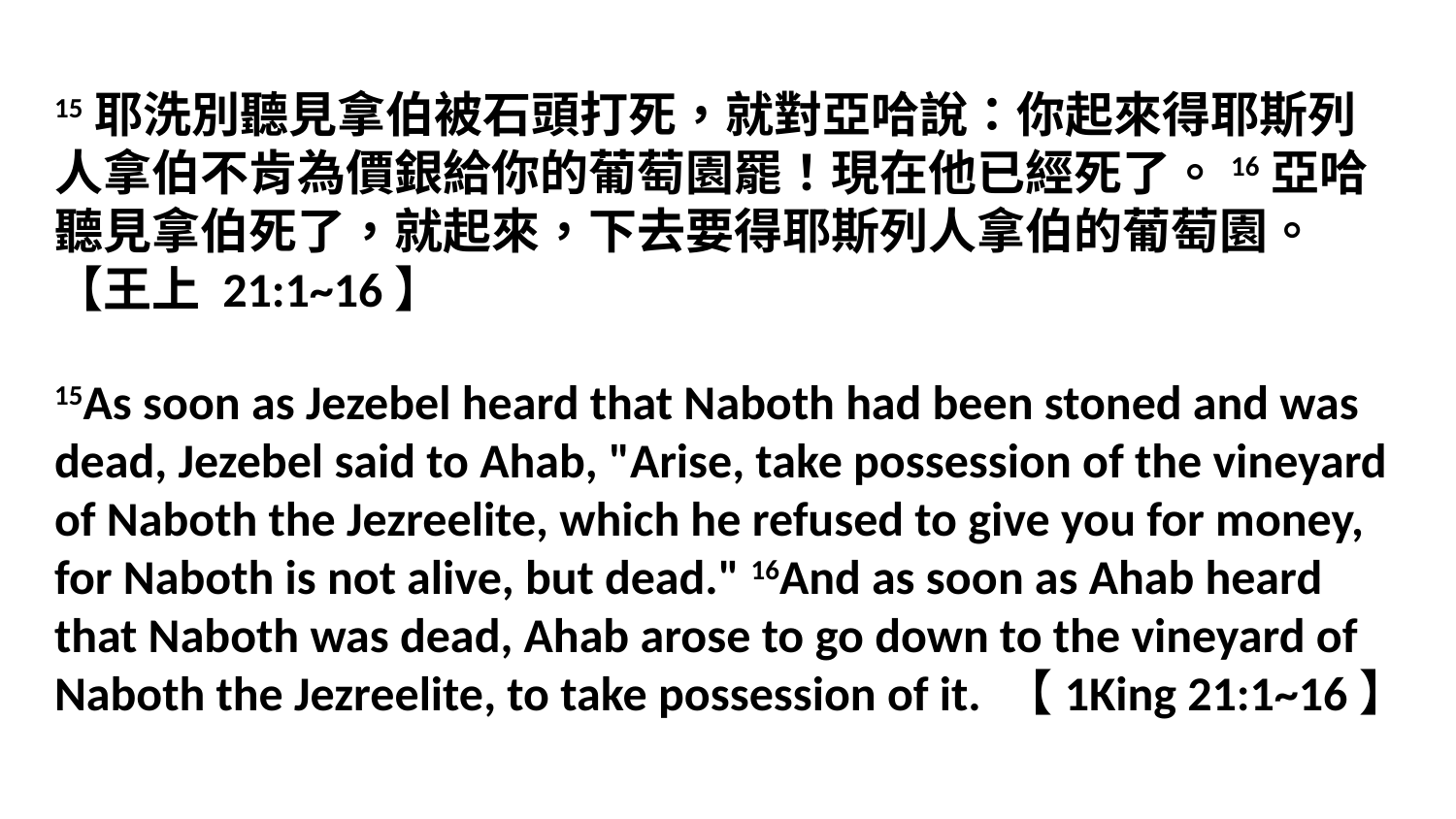

15耶洗別聽見拿伯被石頭打死，就對亞哈說：你起來得耶斯列人拿伯不肯為價銀給你的葡萄園罷！現在他已經死了。16亞哈聽見拿伯死了，就起來，下去要得耶斯列人拿伯的葡萄園。
【王上 21:1~16】
15As soon as Jezebel heard that Naboth had been stoned and was dead, Jezebel said to Ahab, "Arise, take possession of the vineyard of Naboth the Jezreelite, which he refused to give you for money, for Naboth is not alive, but dead." 16And as soon as Ahab heard that Naboth was dead, Ahab arose to go down to the vineyard of Naboth the Jezreelite, to take possession of it. 【1King 21:1~16】